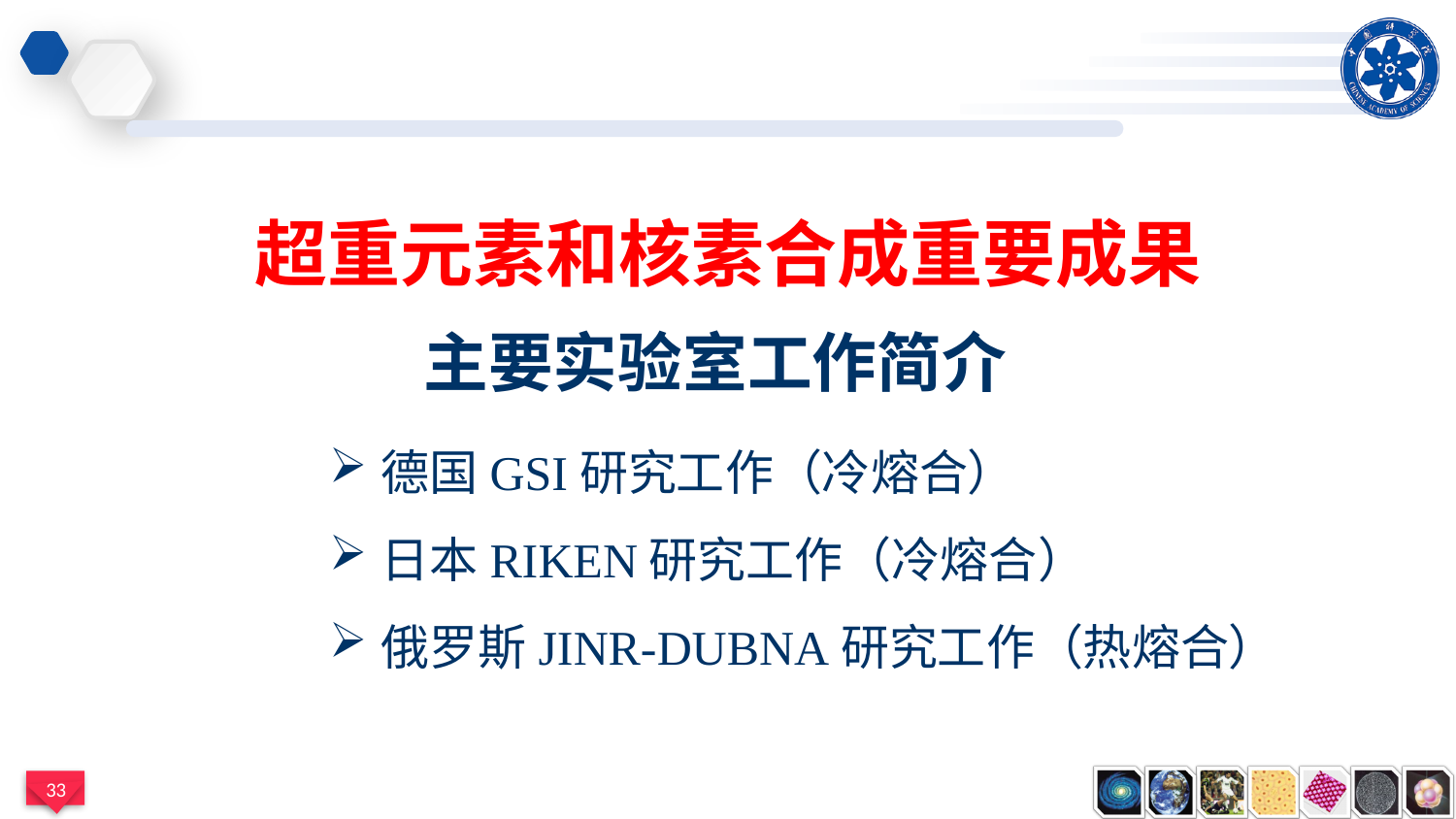

超重元素和核素合成重要成果
主要实验室工作简介
德国GSI研究工作（冷熔合）
日本RIKEN研究工作（冷熔合）
俄罗斯JINR-DUBNA研究工作（热熔合）